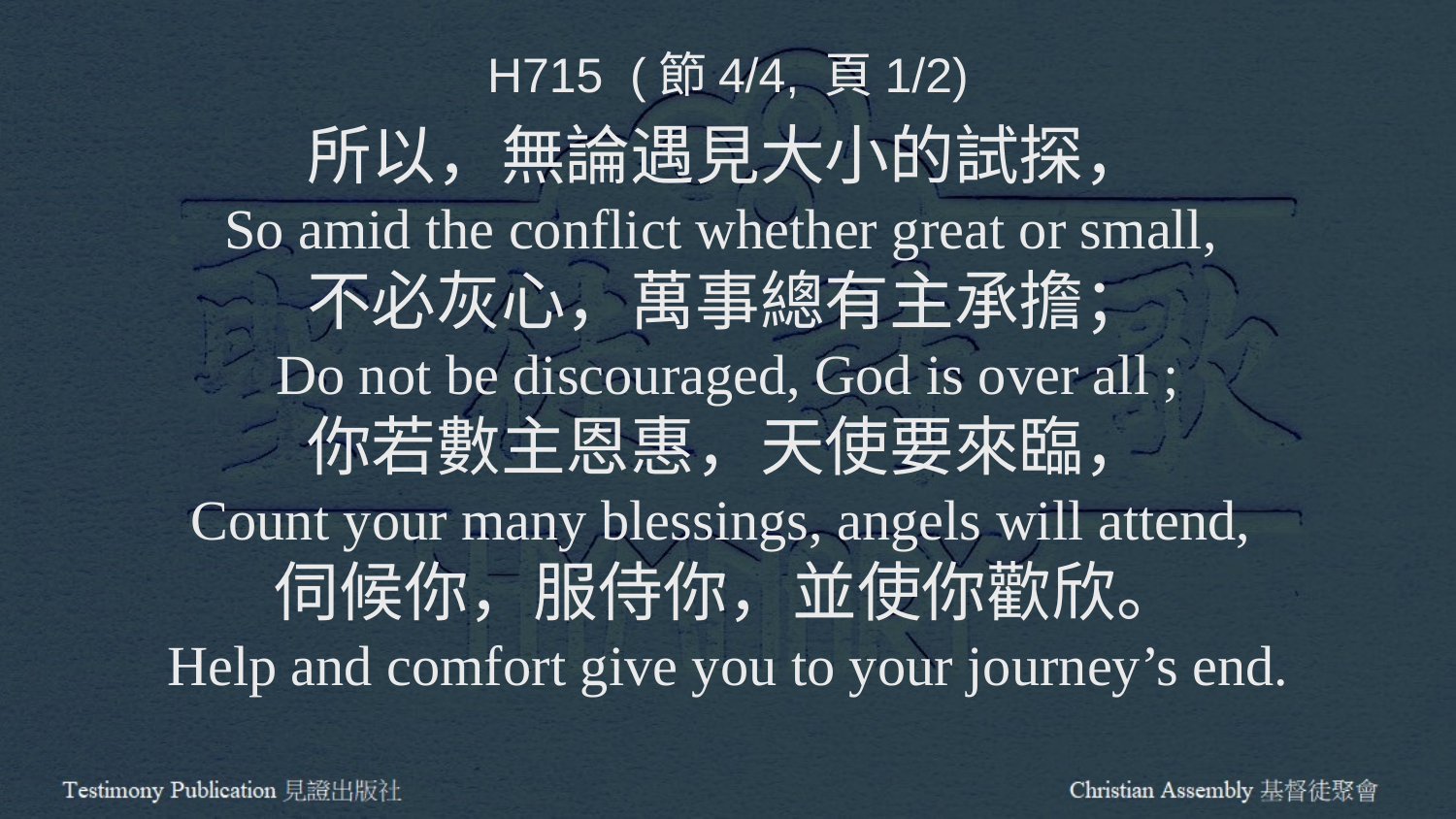

H715  (節4/4, 頁1/2)
所以，無論遇見大小的試探，
So amid the conflict whether great or small,
不必灰心，萬事總有主承擔；
Do not be discouraged, God is over all ;
你若數主恩惠，天使要來臨，
Count your many blessings, angels will attend,
伺候你，服侍你，並使你歡欣。
Help and comfort give you to your journey’s end.